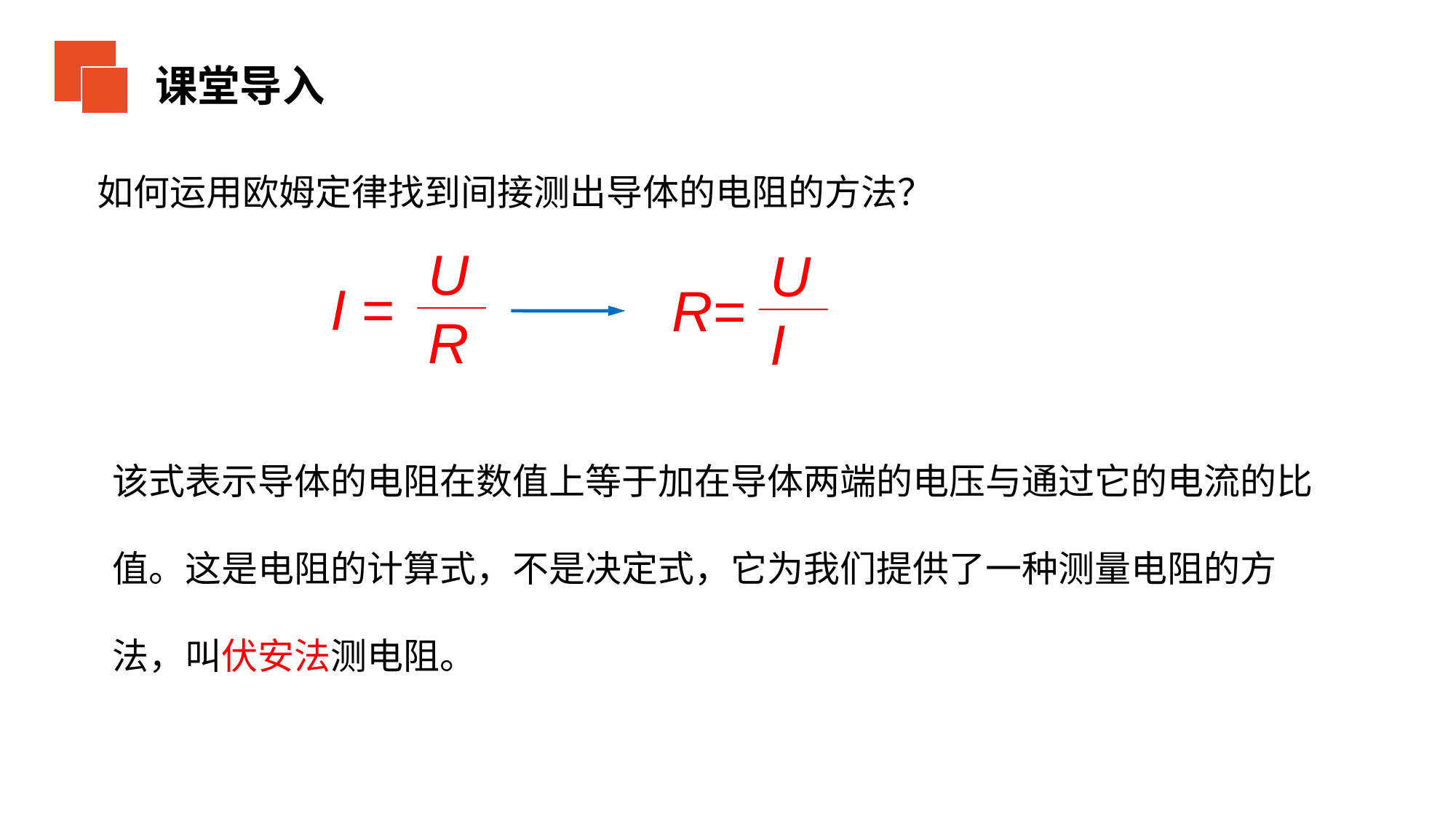

课堂导入
如何运用欧姆定律找到间接测出导体的电阻的方法？
U
R
I =

U
I
R=

该式表示导体的电阻在数值上等于加在导体两端的电压与通过它的电流的比值。这是电阻的计算式，不是决定式，它为我们提供了一种测量电阻的方法，叫伏安法测电阻。